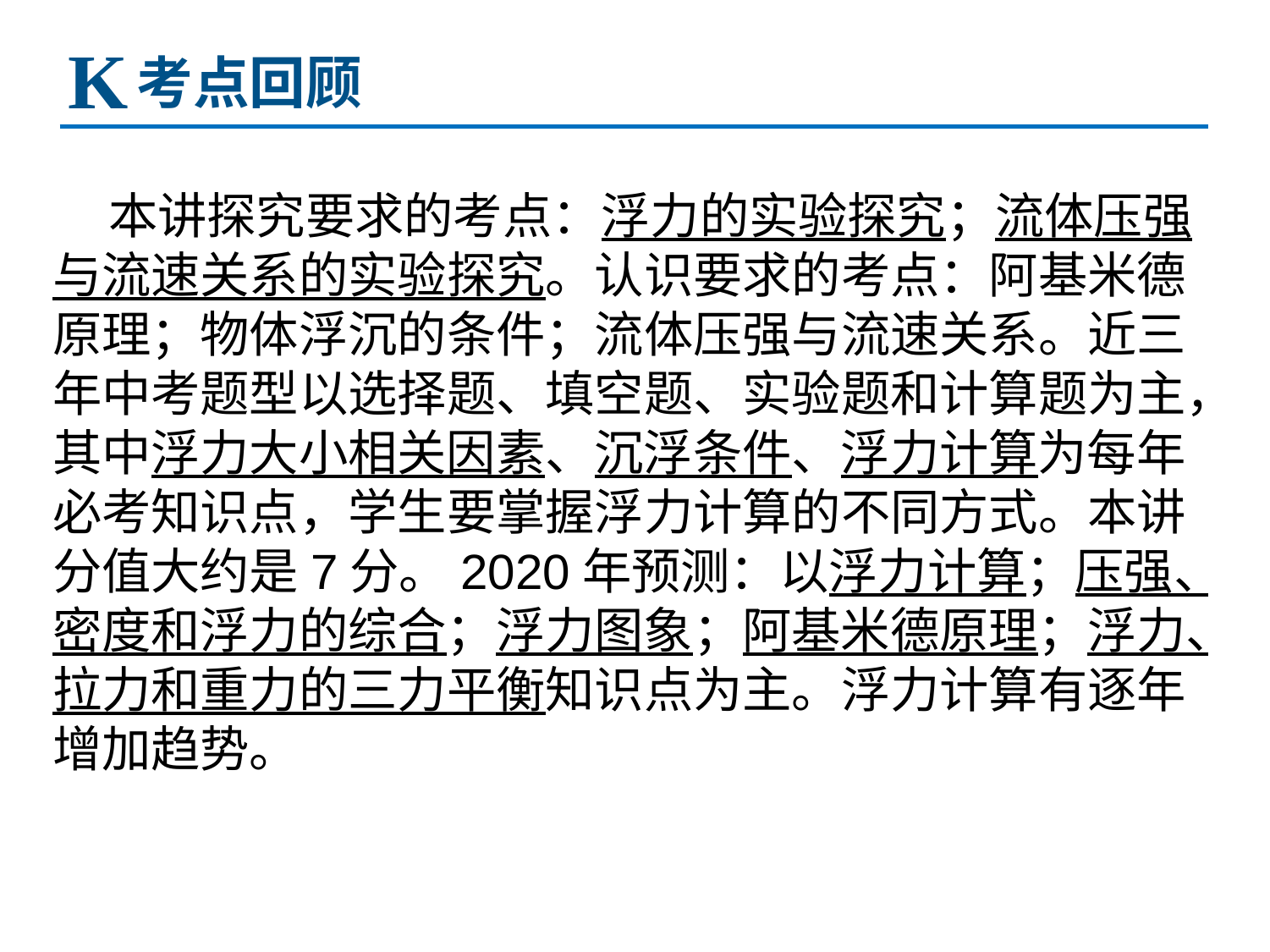

K
考点回顾
    本讲探究要求的考点：浮力的实验探究；流体压强与流速关系的实验探究。认识要求的考点：阿基米德原理；物体浮沉的条件；流体压强与流速关系。近三年中考题型以选择题、填空题、实验题和计算题为主，其中浮力大小相关因素、沉浮条件、浮力计算为每年必考知识点，学生要掌握浮力计算的不同方式。本讲分值大约是7分。2020年预测：以浮力计算；压强、密度和浮力的综合；浮力图象；阿基米德原理；浮力、拉力和重力的三力平衡知识点为主。浮力计算有逐年增加趋势。